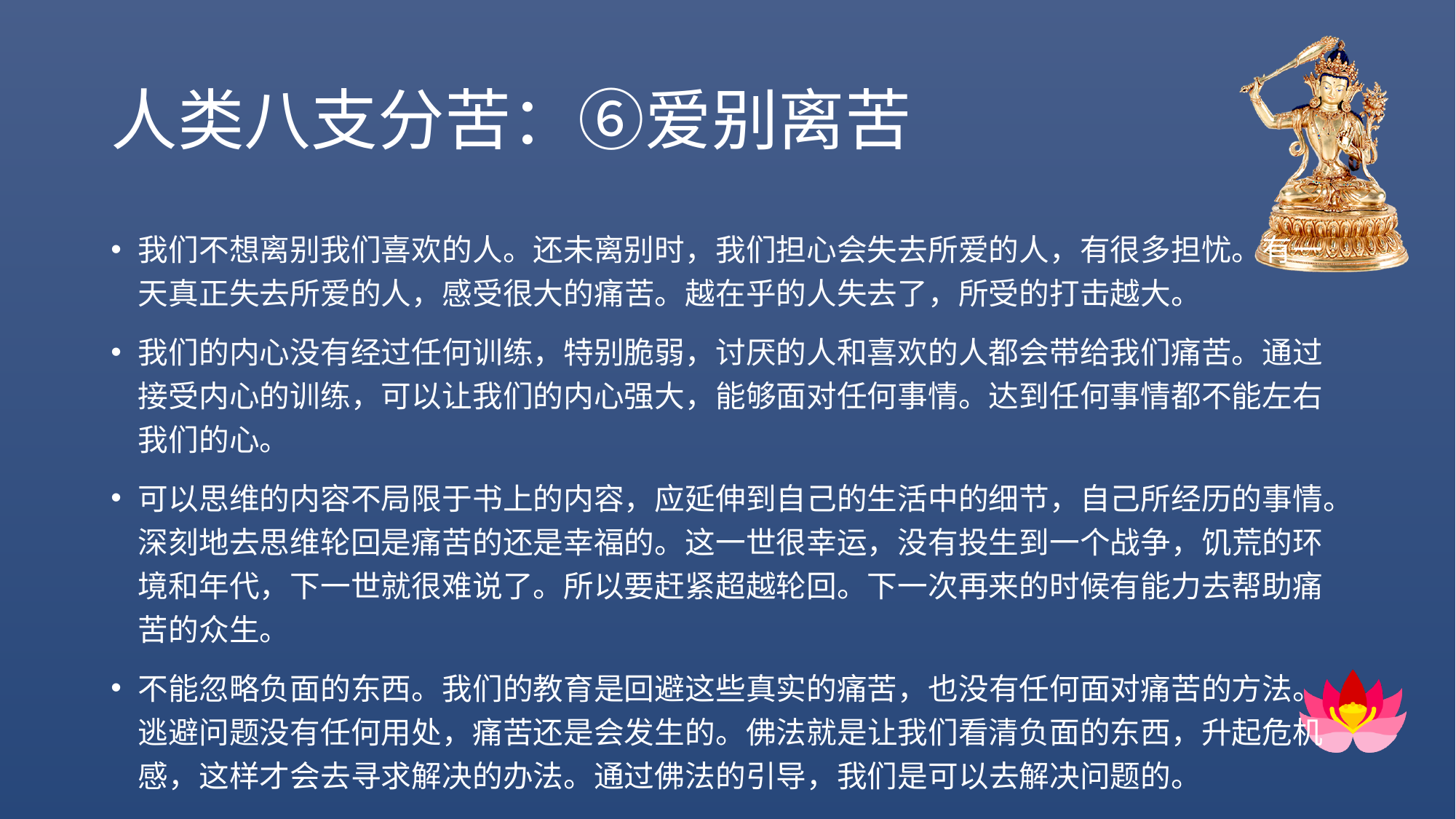

# 人类八支分苦：⑥爱别离苦
我们不想离别我们喜欢的人。还未离别时，我们担心会失去所爱的人，有很多担忧。有一天真正失去所爱的人，感受很大的痛苦。越在乎的人失去了，所受的打击越大。
我们的内心没有经过任何训练，特别脆弱，讨厌的人和喜欢的人都会带给我们痛苦。通过接受内心的训练，可以让我们的内心强大，能够面对任何事情。达到任何事情都不能左右我们的心。
可以思维的内容不局限于书上的内容，应延伸到自己的生活中的细节，自己所经历的事情。深刻地去思维轮回是痛苦的还是幸福的。这一世很幸运，没有投生到一个战争，饥荒的环境和年代，下一世就很难说了。所以要赶紧超越轮回。下一次再来的时候有能力去帮助痛苦的众生。
不能忽略负面的东西。我们的教育是回避这些真实的痛苦，也没有任何面对痛苦的方法。逃避问题没有任何用处，痛苦还是会发生的。佛法就是让我们看清负面的东西，升起危机感，这样才会去寻求解决的办法。通过佛法的引导，我们是可以去解决问题的。